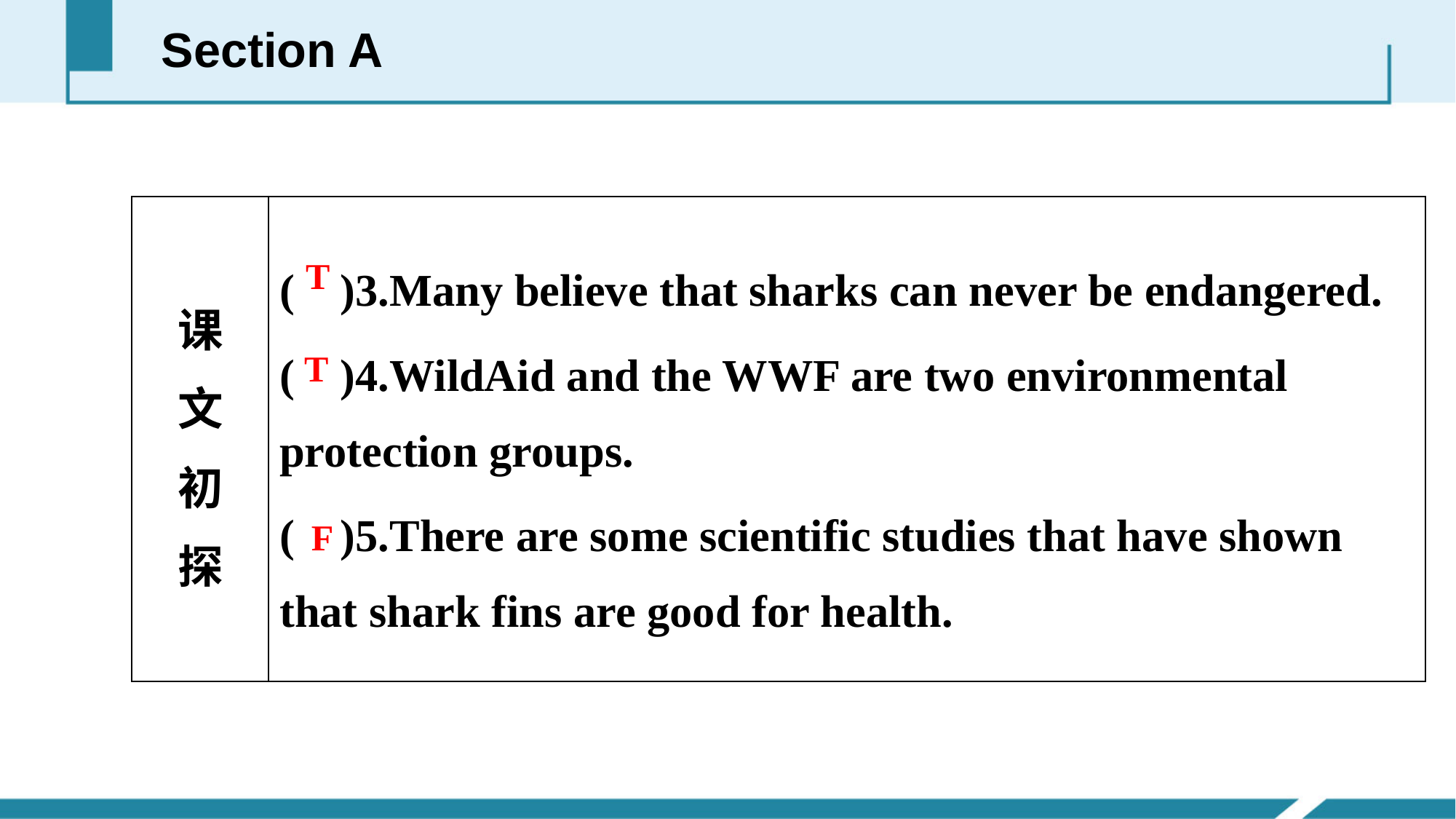

Section A
| 课 文 初 探 | ( )3.Many believe that sharks can never be endangered. ( )4.WildAid and the WWF are two environmental protection groups. ( )5.There are some scientific studies that have shown that shark fins are good for health. |
| --- | --- |
T
T
F